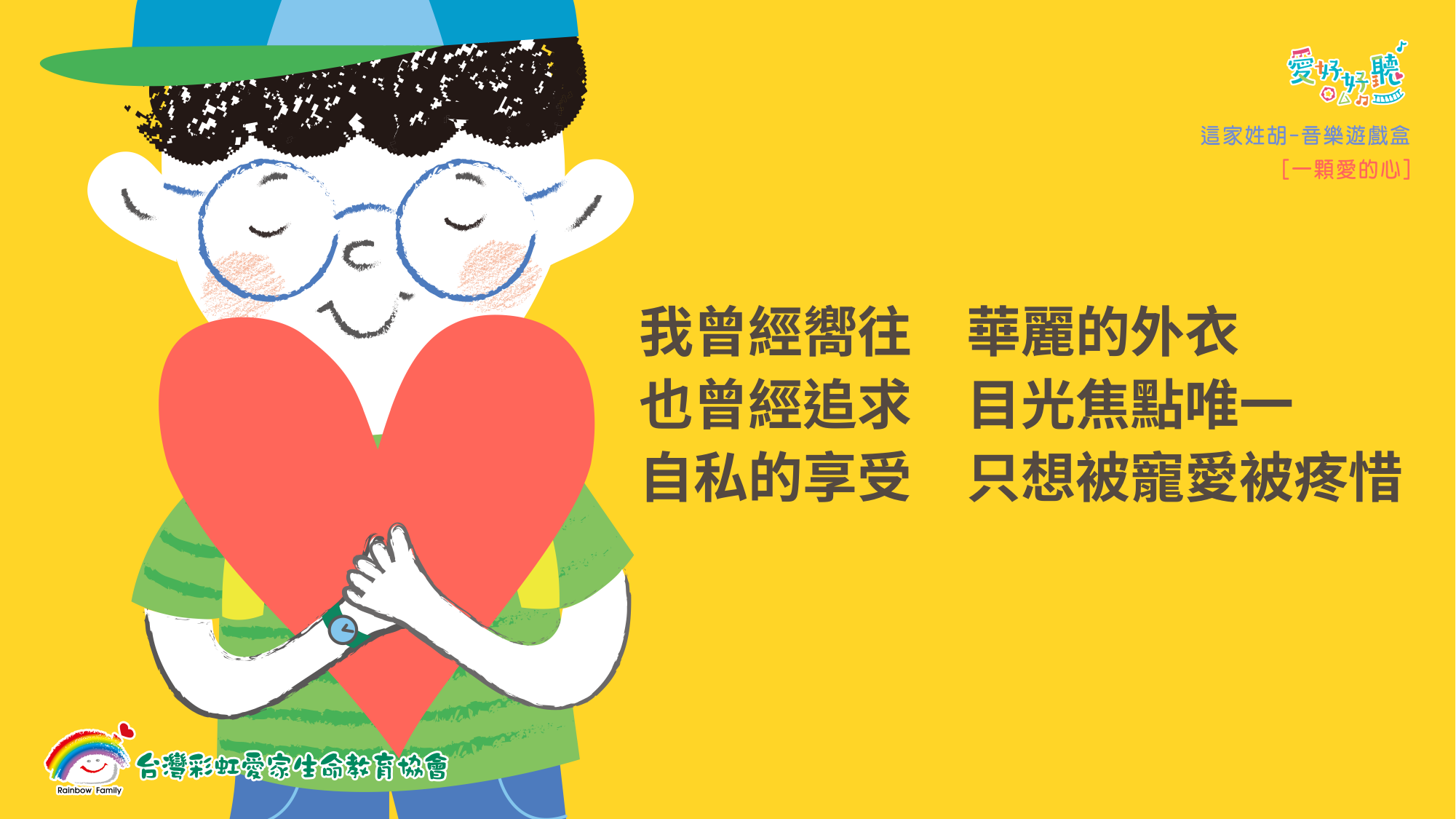

我曾經嚮往　華麗的外衣
也曾經追求　目光焦點唯一
自私的享受　只想被寵愛被疼惜